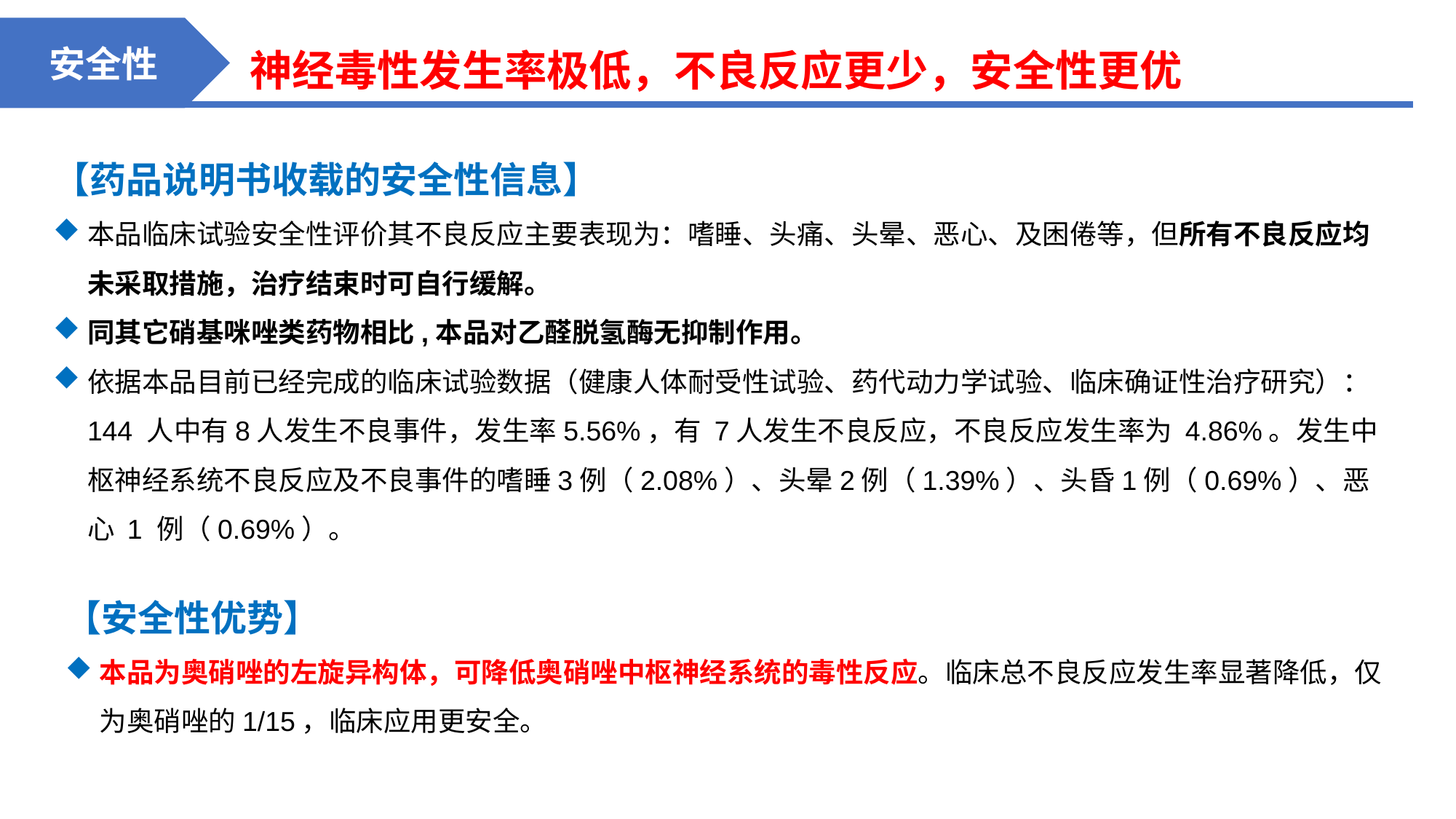

神经毒性发生率极低，不良反应更少，安全性更优
安全性
【药品说明书收载的安全性信息】
本品临床试验安全性评价其不良反应主要表现为：嗜睡、头痛、头晕、恶心、及困倦等，但所有不良反应均未采取措施，治疗结束时可自行缓解。
同其它硝基咪唑类药物相比,本品对乙醛脱氢酶无抑制作用。
依据本品目前已经完成的临床试验数据（健康人体耐受性试验、药代动力学试验、临床确证性治疗研究）：144 人中有8人发生不良事件，发生率5.56%，有 7人发生不良反应，不良反应发生率为 4.86%。发生中枢神经系统不良反应及不良事件的嗜睡3例（2.08%）、头晕2例（1.39%）、头昏1例（0.69%）、恶心 1 例（0.69%）。
【安全性优势】
本品为奥硝唑的左旋异构体，可降低奥硝唑中枢神经系统的毒性反应。临床总不良反应发生率显著降低，仅为奥硝唑的1/15，临床应用更安全。